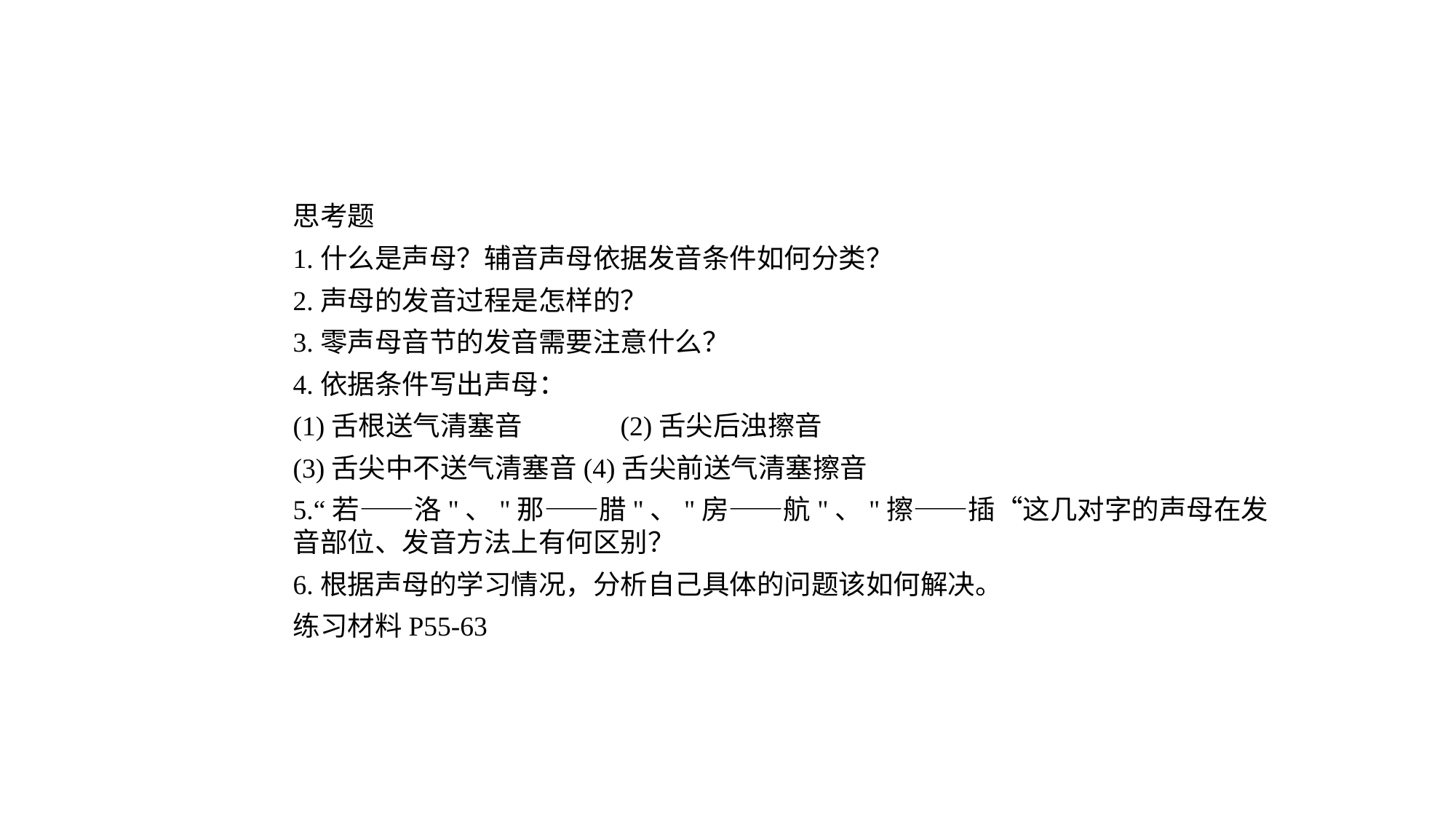

思考题
1.什么是声母？辅音声母依据发音条件如何分类？
2.声母的发音过程是怎样的？
3.零声母音节的发音需要注意什么？
4.依据条件写出声母：
(1)舌根送气清塞音	(2)舌尖后浊擦音
(3)舌尖中不送气清塞音(4)舌尖前送气清塞擦音
5.“若——洛"、"那——腊"、"房——航"、"擦——插“这几对字的声母在发音部位、发音方法上有何区别？
6.根据声母的学习情况，分析自己具体的问题该如何解决。
练习材料P55-63